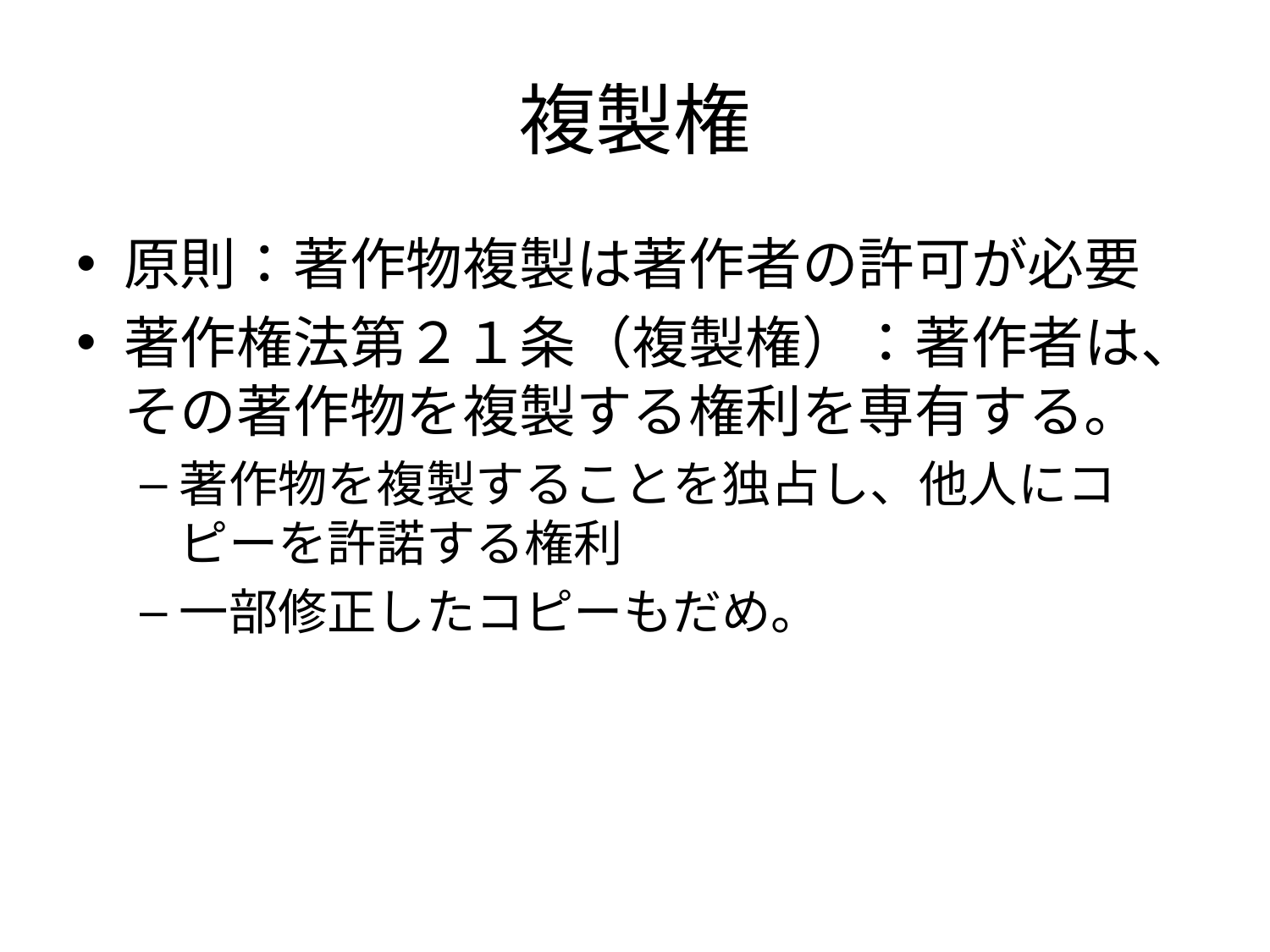

# 複製権
原則：著作物複製は著作者の許可が必要
著作権法第２１条（複製権）：著作者は、その著作物を複製する権利を専有する。
著作物を複製することを独占し、他人にコピーを許諾する権利
一部修正したコピーもだめ。